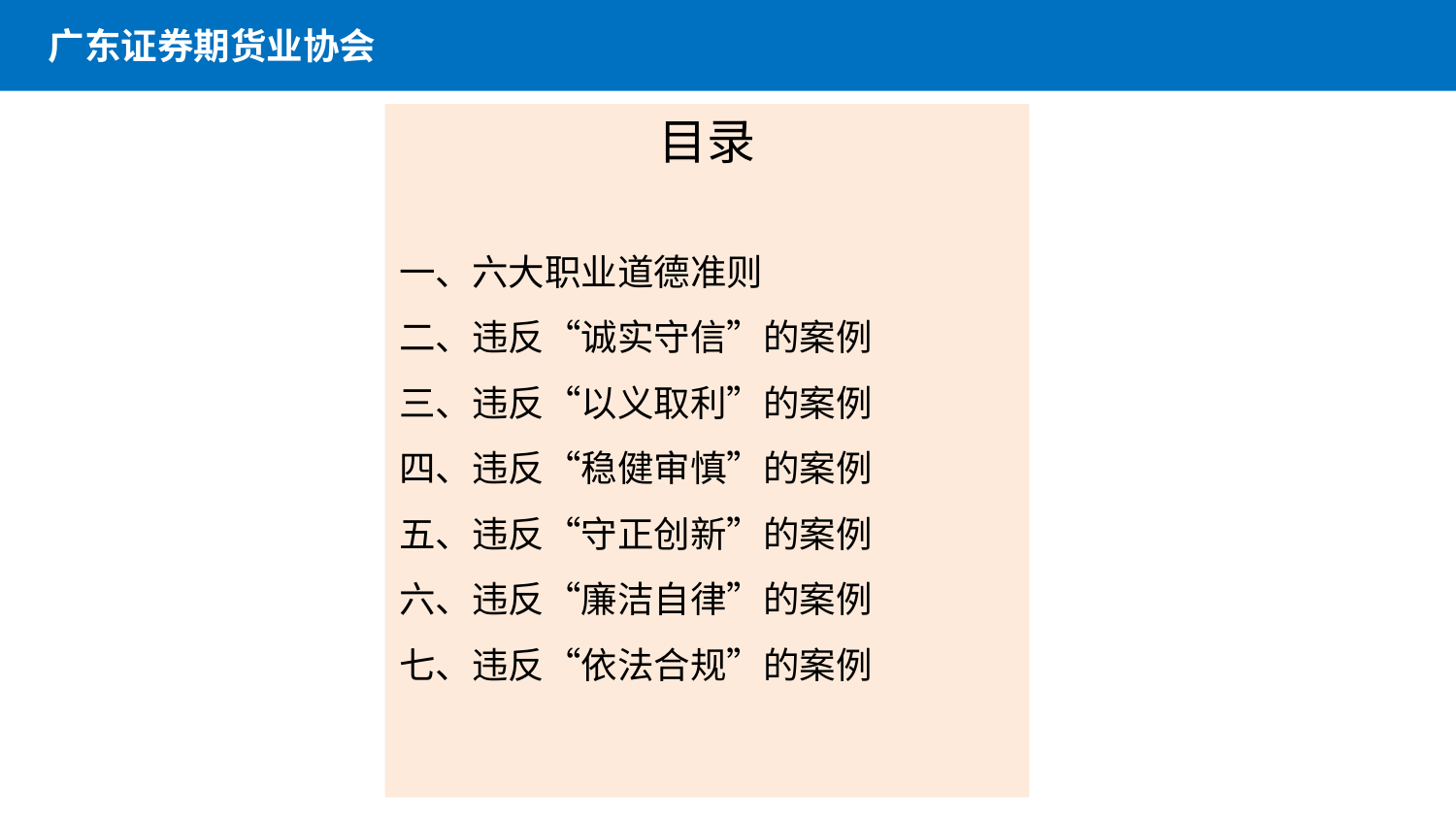

广东证券期货业协会
目录

一、六大职业道德准则
二、违反“诚实守信”的案例
三、违反“以义取利”的案例
四、违反“稳健审慎”的案例
五、违反“守正创新”的案例
六、违反“廉洁自律”的案例
七、违反“依法合规”的案例